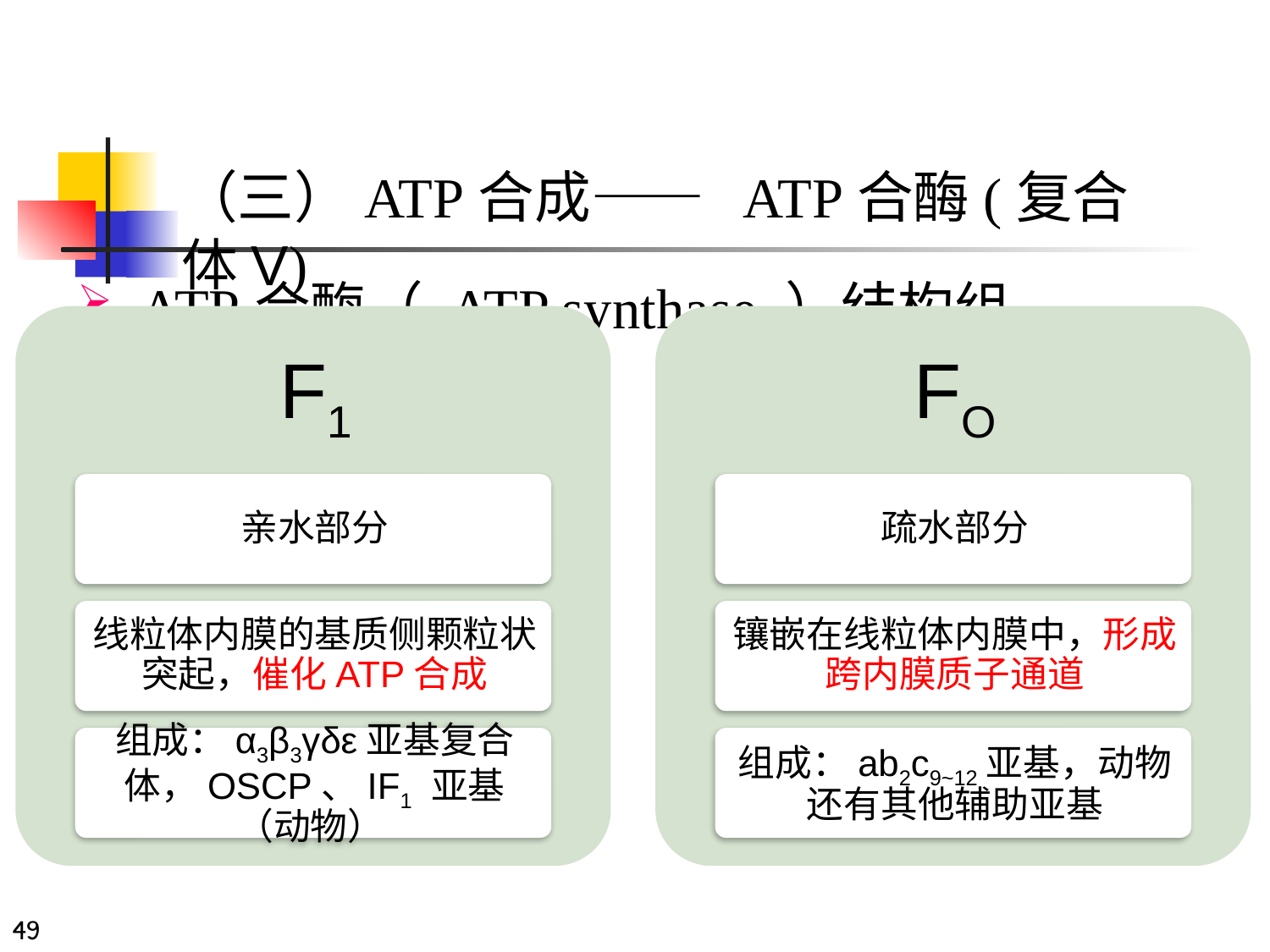

（三）ATP合成——  ATP合酶(复合体V)
ATP合酶（ ATP synthase ）结构组成
F1
亲水部分
线粒体内膜的基质侧颗粒状突起，催化ATP合成
组成：α3β3γδε亚基复合体，OSCP、IF1 亚基（动物）
FO
疏水部分
镶嵌在线粒体内膜中，形成跨内膜质子通道
组成：ab2c9~12亚基，动物还有其他辅助亚基
49